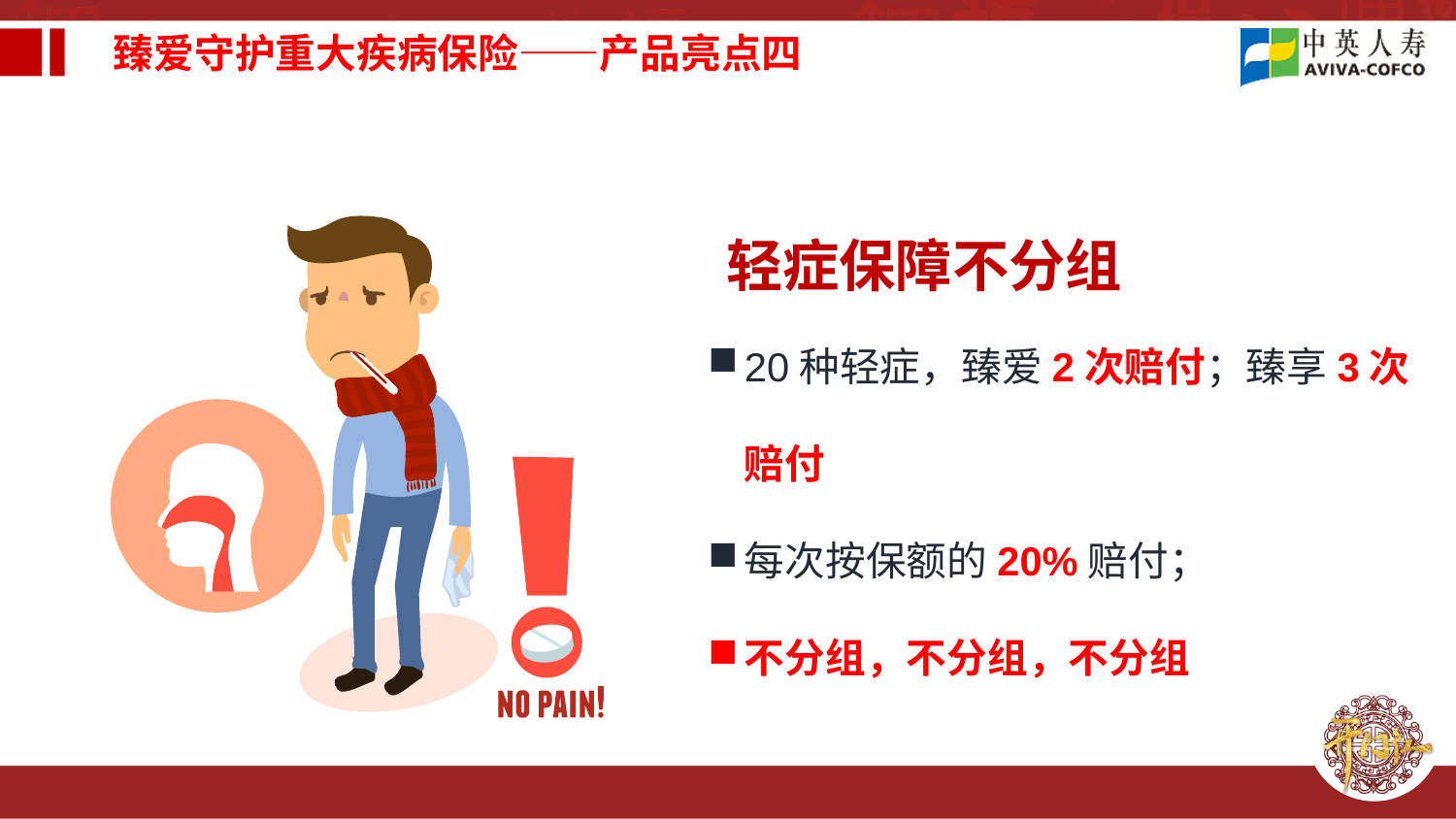

臻爱守护重大疾病保险——产品亮点四

轻症保障不分组
20种轻症，臻爱2次赔付；臻享3次赔付
每次按保额的20%赔付；
不分组，不分组，不分组
间隔期最短，仅3年
赔付条件最有利于客户